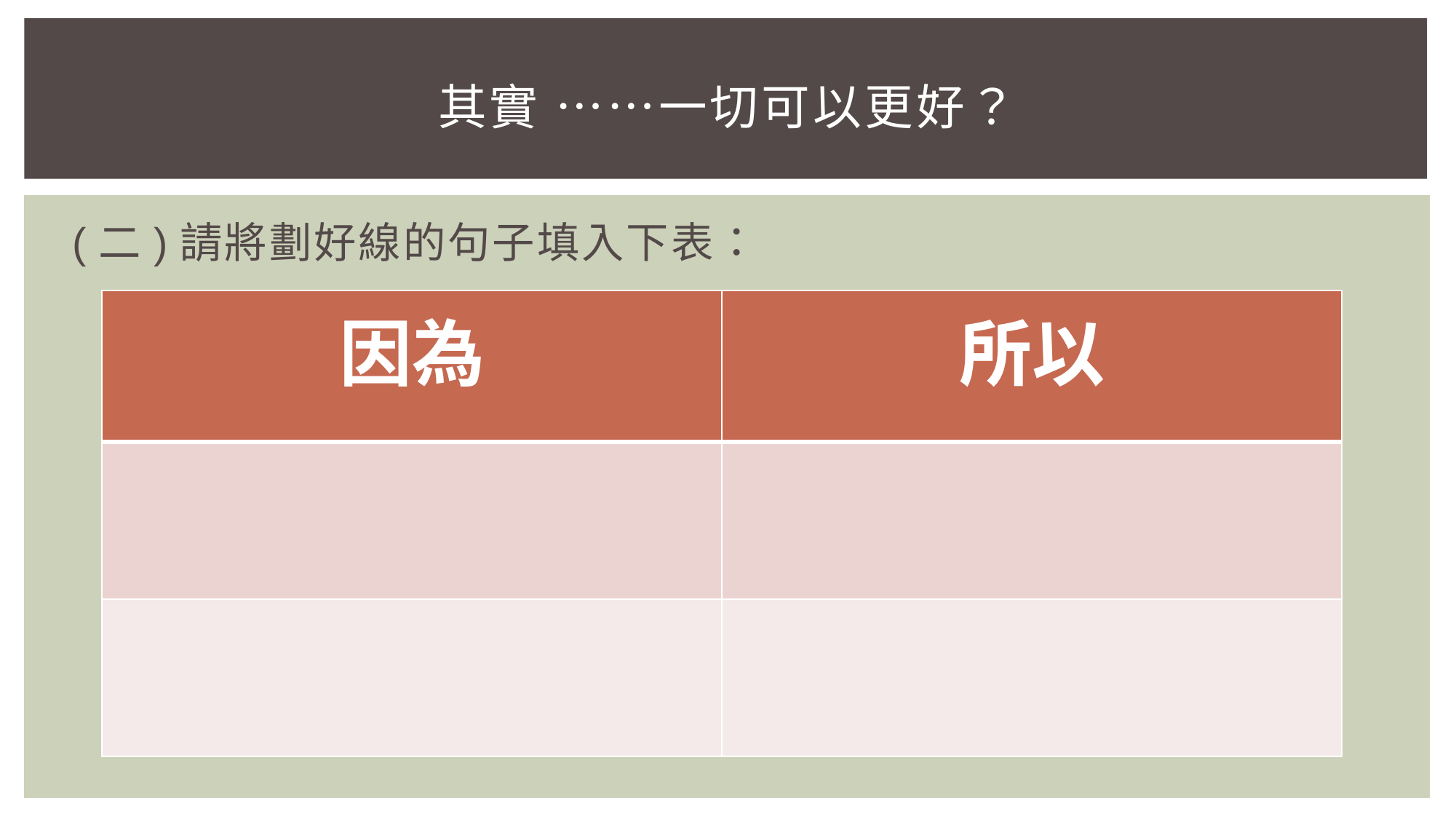

# 其實 ……一切可以更好？
(二)請將劃好線的句子填入下表：

| 因為 | 所以 |
| --- | --- |
|  |  |
|  |  |